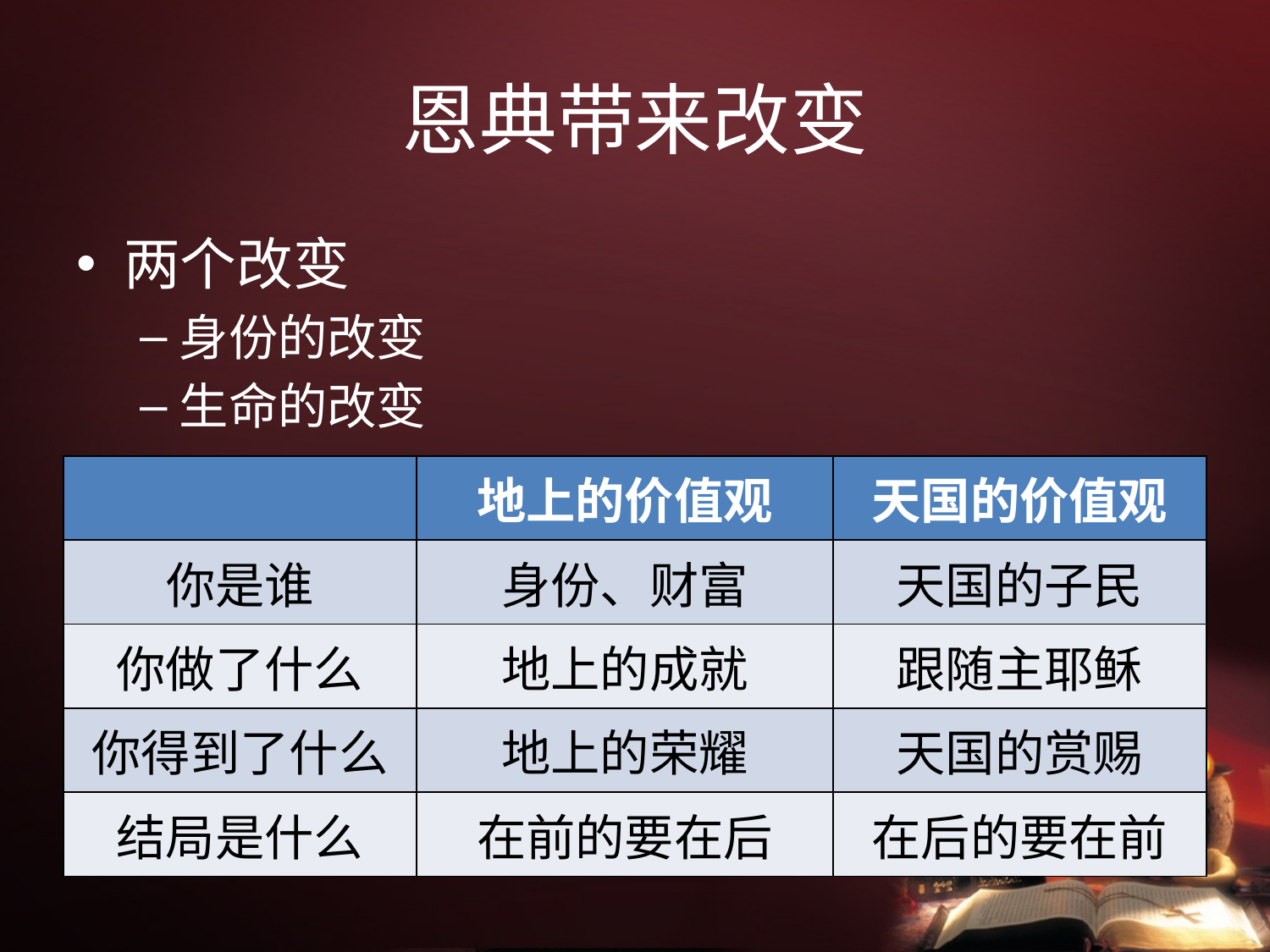

# 恩典带来改变
两个改变
身份的改变
生命的改变
|  | 地上的价值观 | 天国的价值观 |
| --- | --- | --- |
| 你是谁 | 身份、财富 | 天国的子民 |
| 你做了什么 | 地上的成就 | 跟随主耶稣 |
| 你得到了什么 | 地上的荣耀 | 天国的赏赐 |
| 结局是什么 | 在前的要在后 | 在后的要在前 |